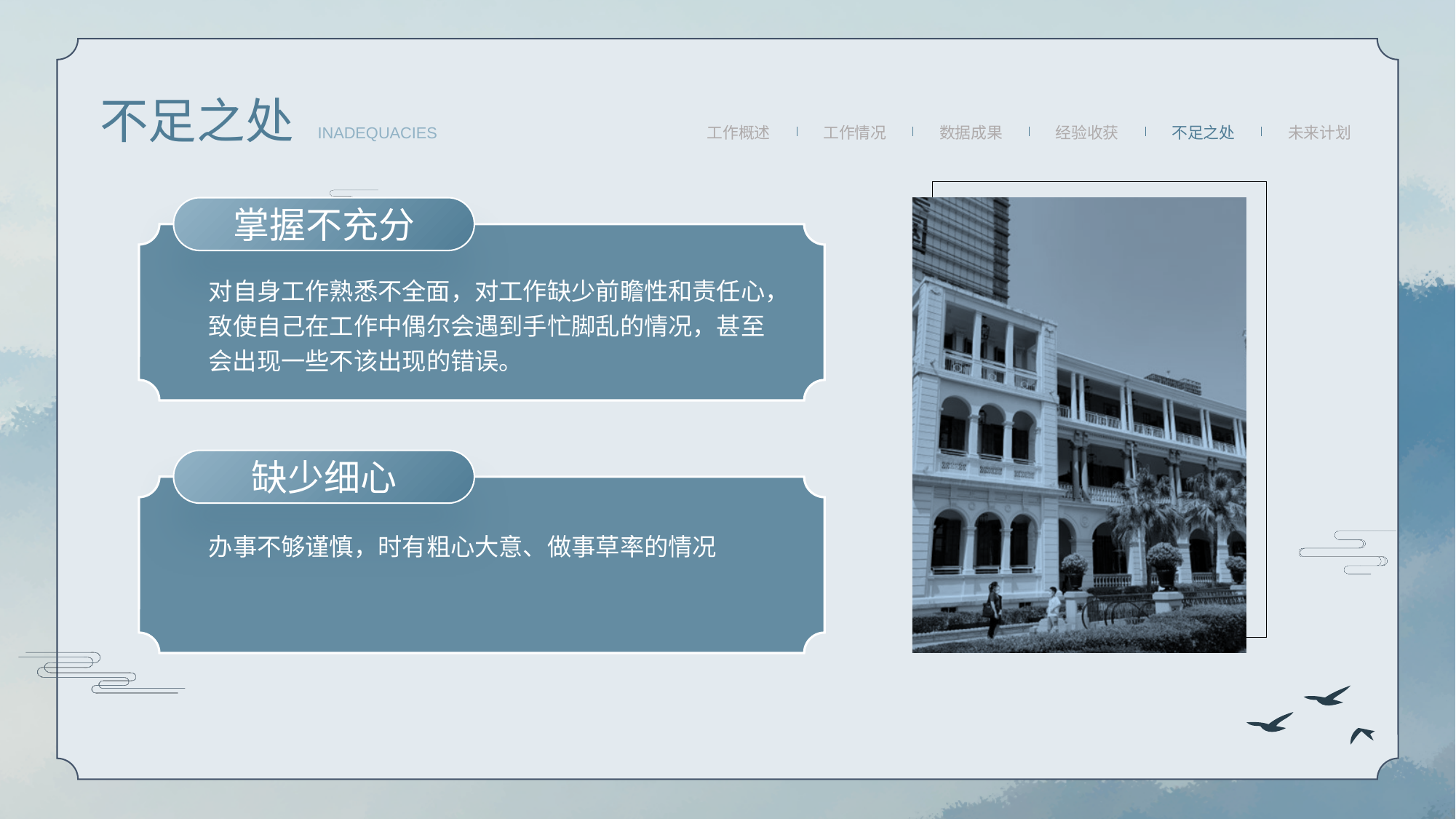

不足之处
INADEQUACIES
工作概述
工作情况
数据成果
经验收获
不足之处
未来计划

掌握不充分

对⾃⾝⼯作熟悉不全⾯，对⼯作缺少前瞻性和责任⼼，致使⾃⼰在⼯作中偶尔会遇到⼿忙脚乱的情况，甚⾄会出现⼀些不该出现的错误。
缺少细⼼

办事不够谨慎，时有粗⼼⼤意、做事草率的情况